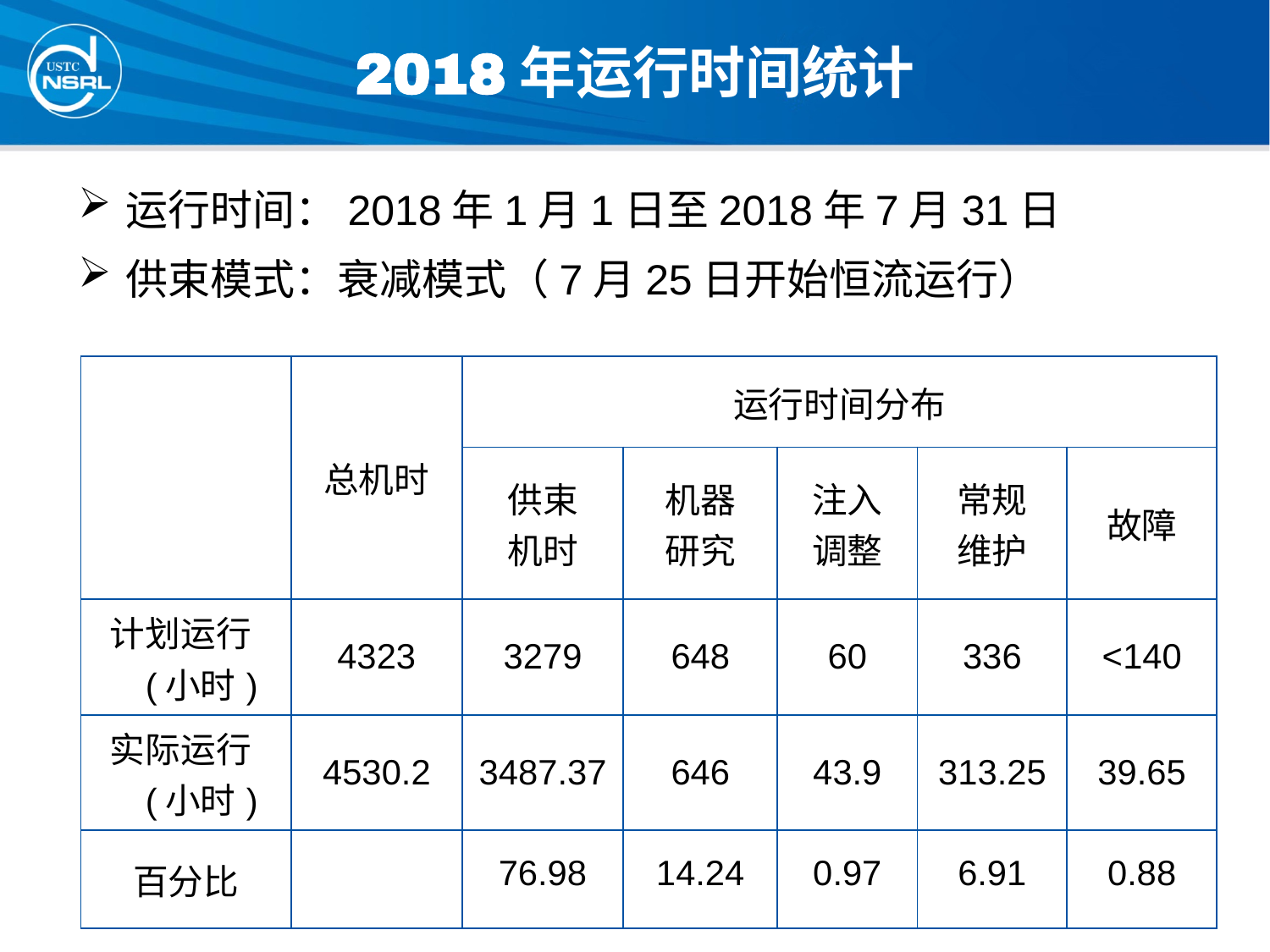

# 2018年运行时间统计

运行时间：2018年1月1日至2018年7月31日
供束模式：衰减模式（7月25日开始恒流运行）
|  | 总机时 | 运行时间分布 |  |  |  |  |
| --- | --- | --- | --- | --- | --- | --- |
|  |  | 供束 机时 | 机器 研究 | 注入 调整 | 常规 维护 | 故障 |
| 计划运行(小时) | 4323 | 3279 | 648 | 60 | 336 | <140 |
| 实际运行(小时) | 4530.2 | 3487.37 | 646 | 43.9 | 313.25 | 39.65 |
| 百分比 |  | 76.98 | 14.24 | 0.97 | 6.91 | 0.88 |